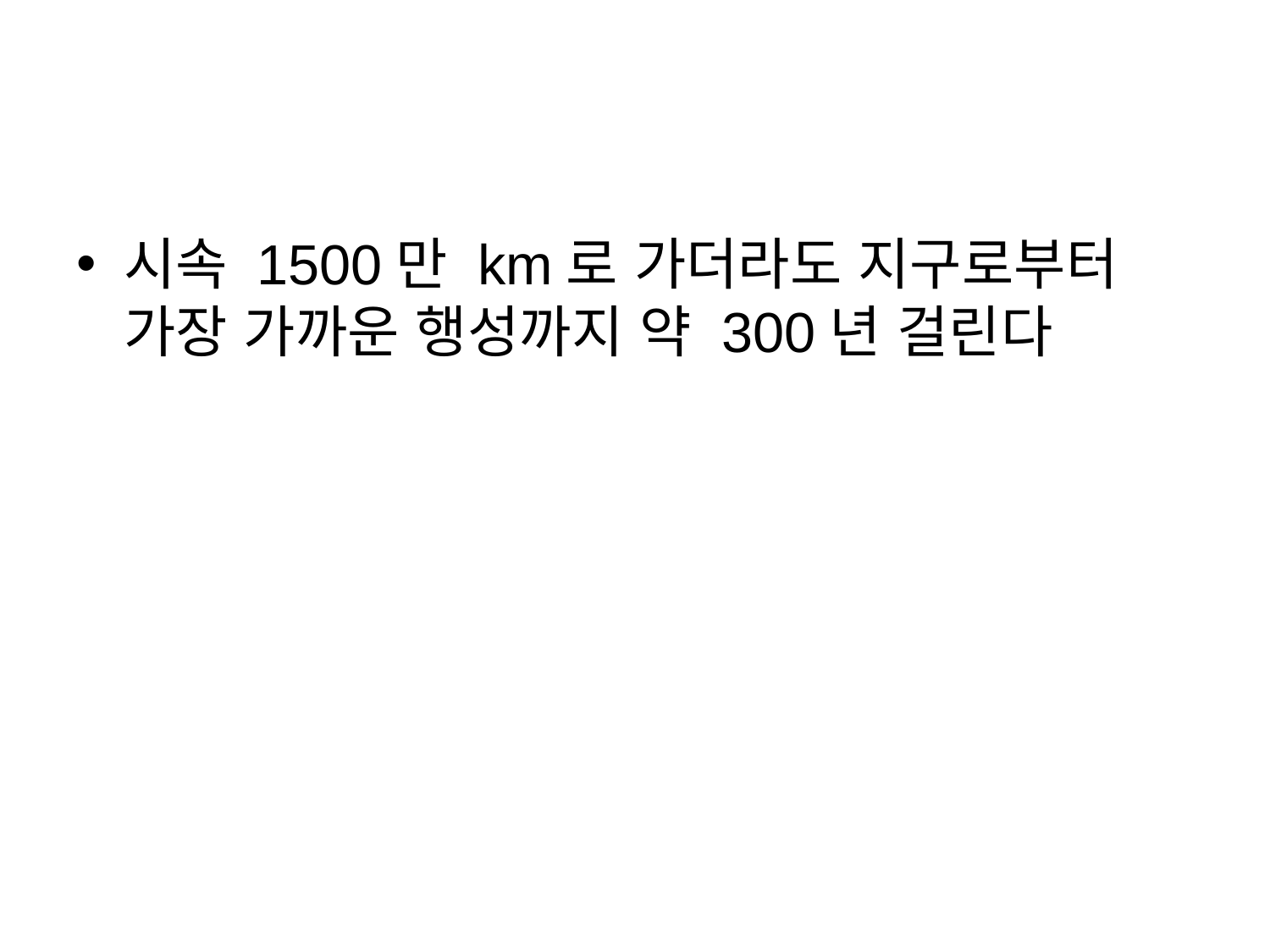

#
시속 1500만 km로 가더라도 지구로부터 가장 가까운 행성까지 약 300년 걸린다